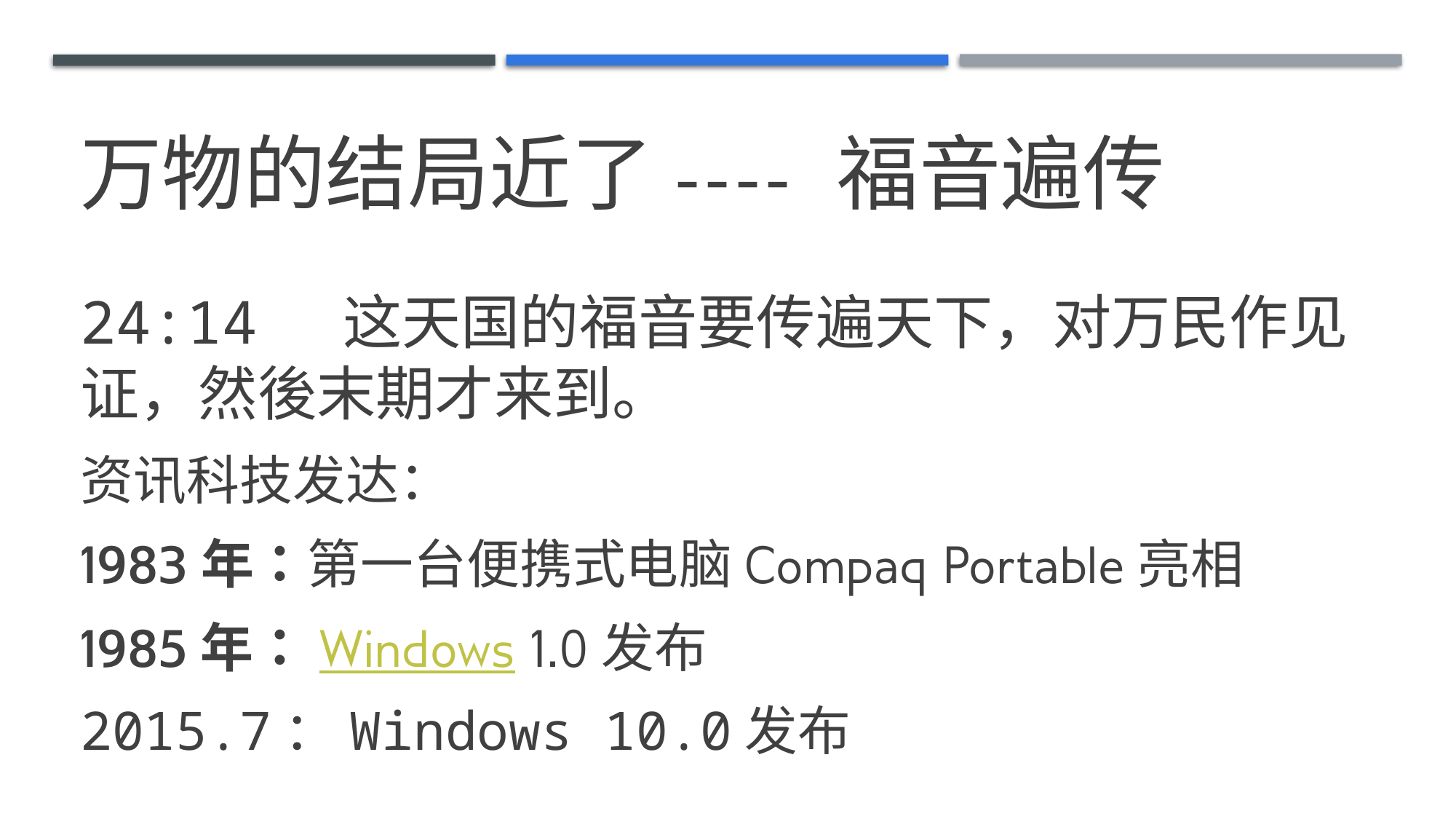

# 万物的结局近了---- 福音遍传
24:14  这天国的福音要传遍天下，对万民作见证，然後末期才来到。
资讯科技发达：
1983年：第一台便携式电脑Compaq Portable亮相
1985年：Windows 1.0发布
2015.7：Windows 10.0发布